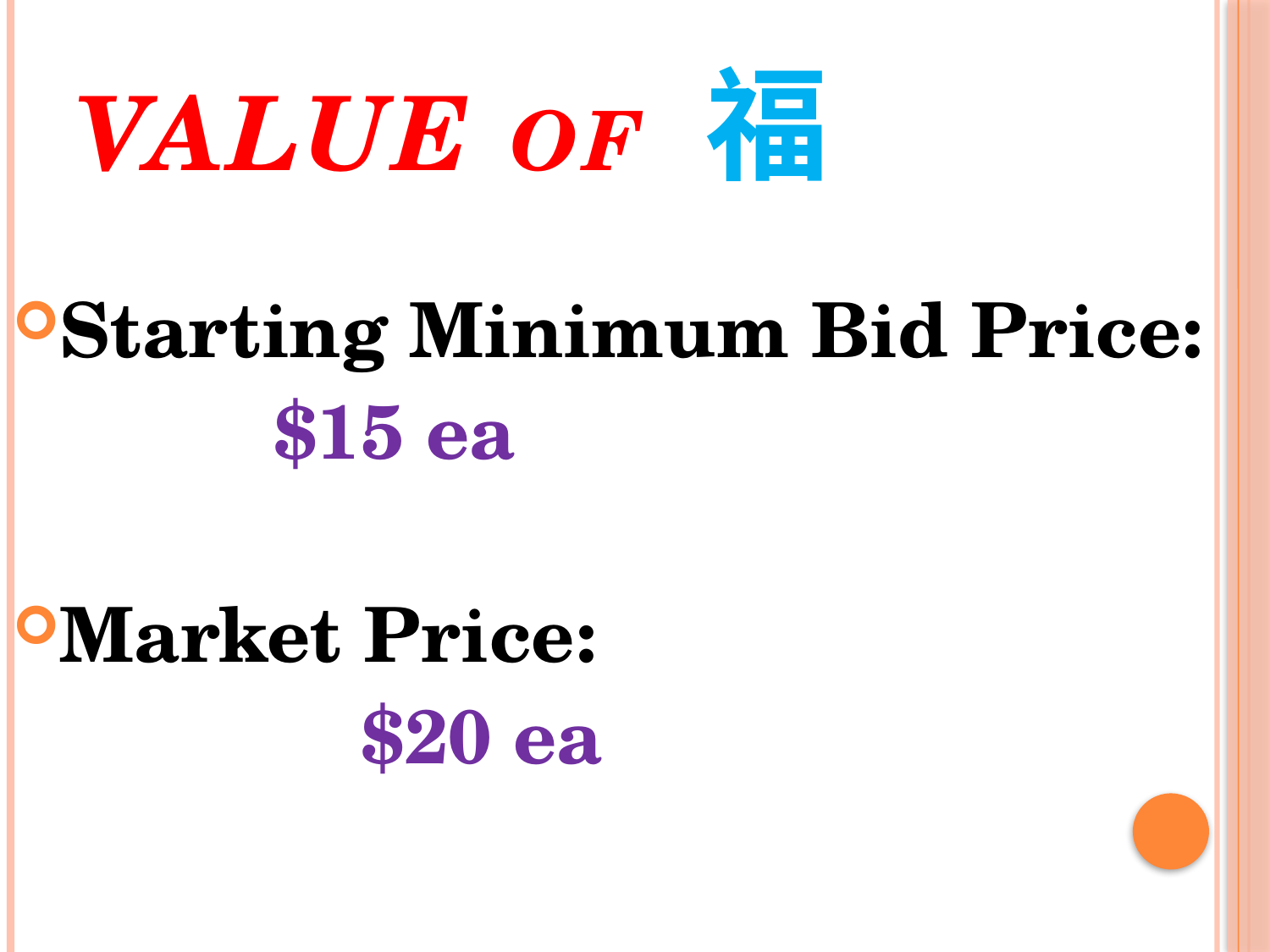

# Value of 福
Starting Minimum Bid Price:
            $15 ea

Market Price:
                $20 ea